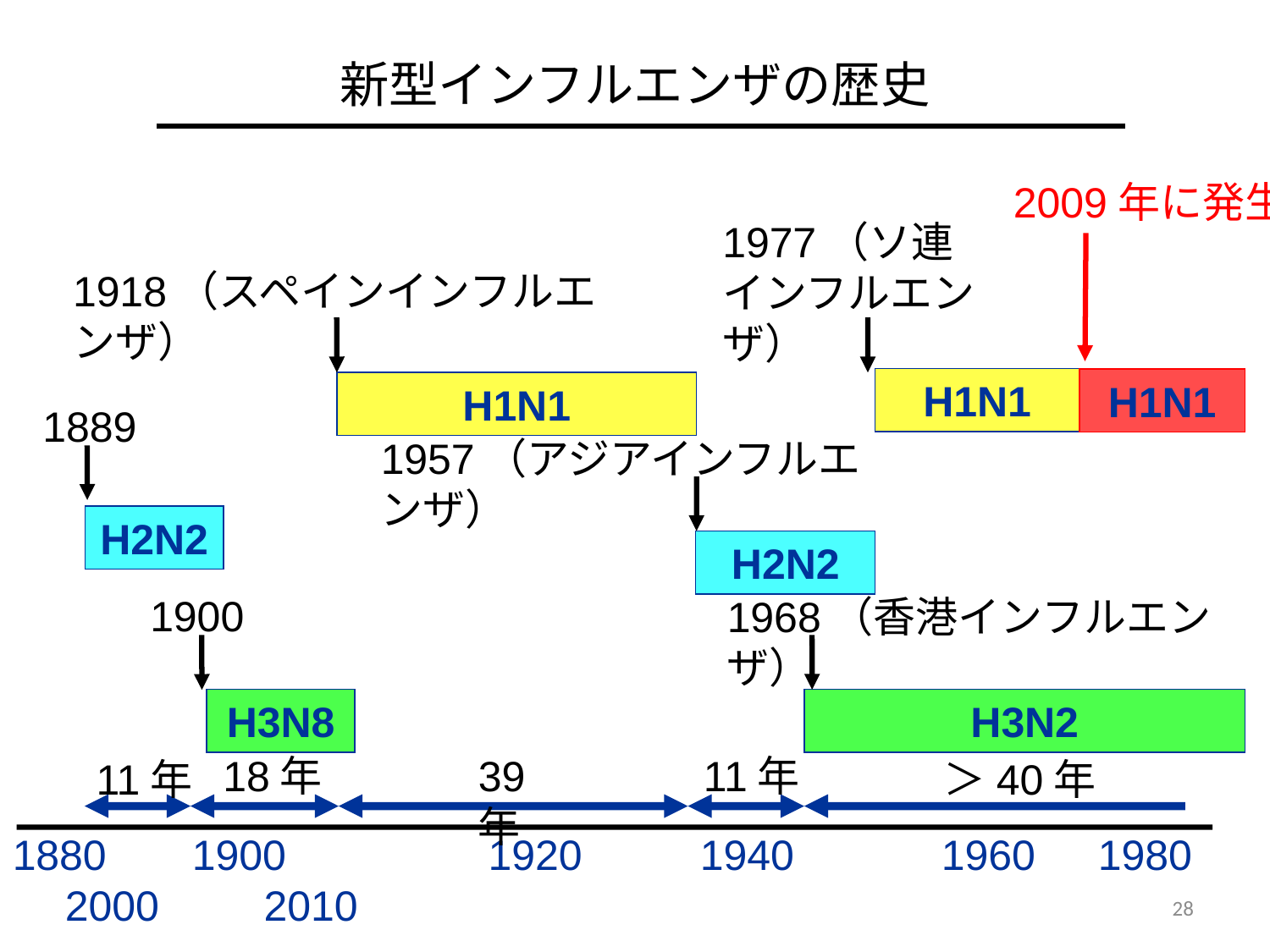

# 新型インフルエンザの歴史
2009年に発生

H1N1
1977（ソ連
インフルエンザ）
1918（スペインインフルエンザ）

H1N1
H1N1
1889
1957（アジアインフルエンザ）

H2N2
H2N2
1900
1968（香港インフルエンザ）

H3N8
H3N2
11年
18年
39年
11年
＞40年

1880	　1900	　　1920	　1940　　　1960　1980　　2000　　2010

28